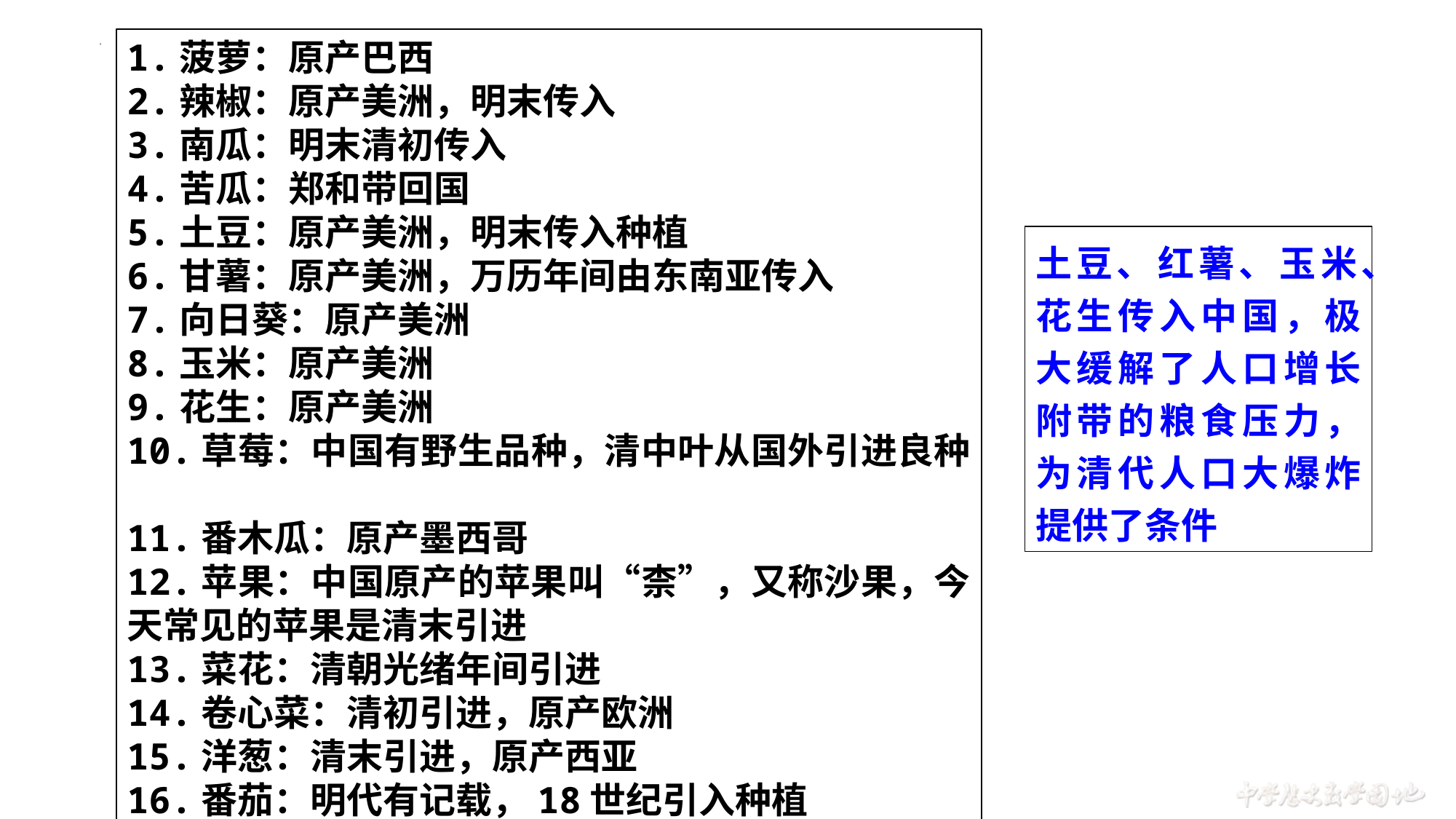

1.菠萝：原产巴西
2.辣椒：原产美洲，明末传入
3.南瓜：明末清初传入
4.苦瓜：郑和带回国
5.土豆：原产美洲，明末传入种植
6.甘薯：原产美洲，万历年间由东南亚传入
7.向日葵：原产美洲
8.玉米：原产美洲
9.花生：原产美洲
10.草莓：中国有野生品种，清中叶从国外引进良种
11.番木瓜：原产墨西哥
12.苹果：中国原产的苹果叫“柰”，又称沙果，今天常见的苹果是清末引进
13.菜花：清朝光绪年间引进
14.卷心菜：清初引进，原产欧洲
15.洋葱：清末引进，原产西亚
16.番茄：明代有记载，18世纪引入种植
土豆、红薯、玉米、花生传入中国，极大缓解了人口增长附带的粮食压力，为清代人口大爆炸提供了条件